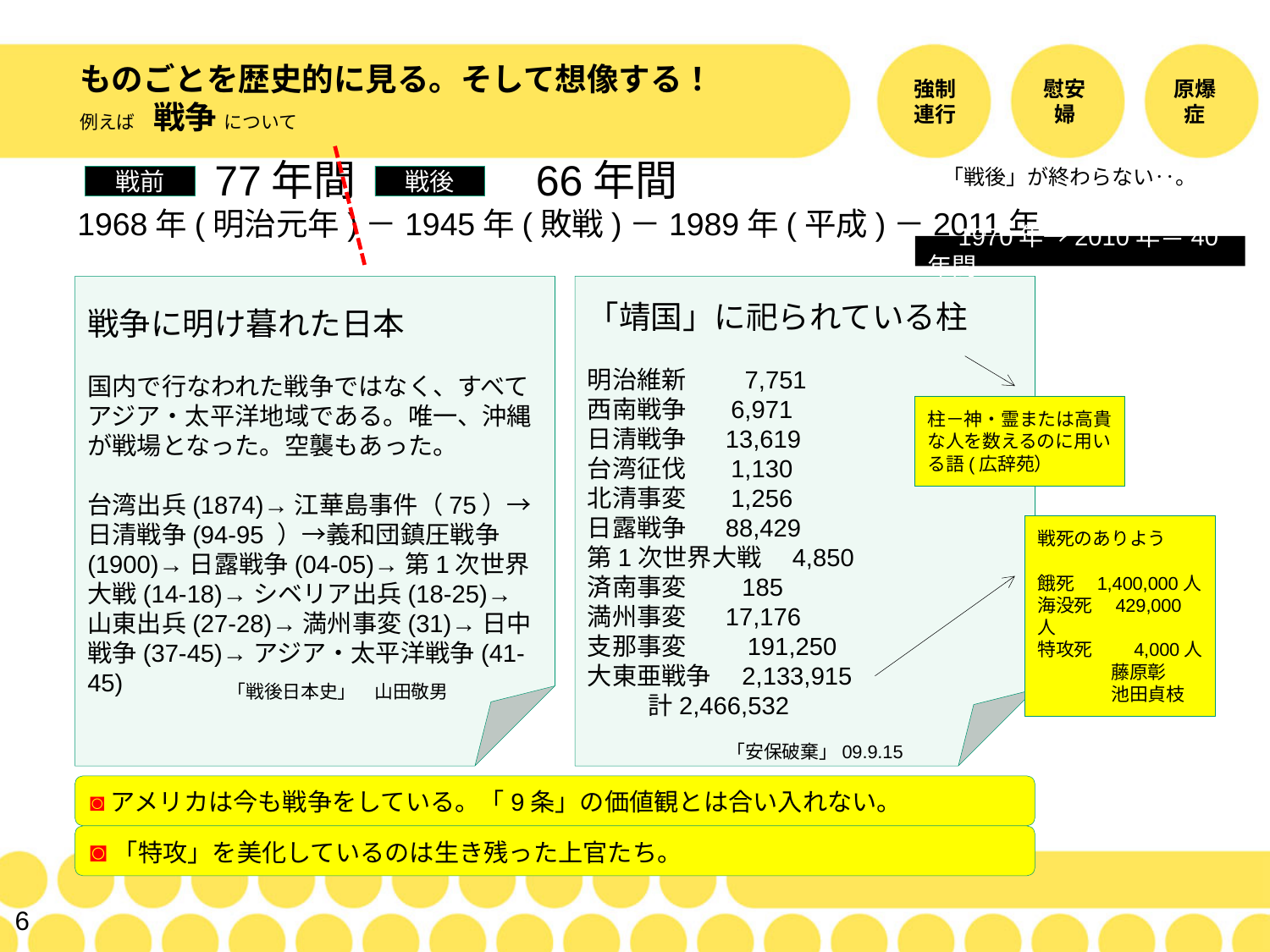

# ものごとを歴史的に見る。そして想像する！ 例えば　戦争 について
強制連行
慰安婦
原爆症

「戦後」が終わらない‥。

戦前
戦後

　1970年→2010年＝40年間
　　　77年間　　　　66年間
1968年(明治元年)－1945年(敗戦)－1989年(平成)－2011年

戦争に明け暮れた日本

国内で行なわれた戦争ではなく、すべてアジア・太平洋地域である。唯一、沖縄が戦場となった。空襲もあった。

台湾出兵(1874)→江華島事件（75）→日清戦争(94-95 ）→義和団鎮圧戦争(1900)→日露戦争(04-05)→第1次世界大戦(14‐18)→シベリア出兵(18‐25)→山東出兵(27‐28)→満州事変(31)→日中戦争(37-45)→アジア・太平洋戦争(41‐45)

「靖国」に祀られている柱

明治維新　     7,751
西南戦争       6,971
日清戦争      13,619
台湾征伐       1,130
北清事変       1,256
日露戦争      88,429
第1次世界大戦　4,850
済南事変         185
満州事変      17,176
支那事変　　 191,250
大東亜戦争　2,133,915
          計2,466,532
柱－神・霊または高貴な人を数えるのに用いる語(広辞苑）
戦死のありよう

餓死　1,400,000人
海没死　429,000人
特攻死　　4,000人
　　　　藤原彰
　　　　池田貞枝
「戦後日本史」　山田敬男
「安保破棄」09.9.15
◙アメリカは今も戦争をしている。「9条」の価値観とは合い入れない。
◙「特攻」を美化しているのは生き残った上官たち。
6